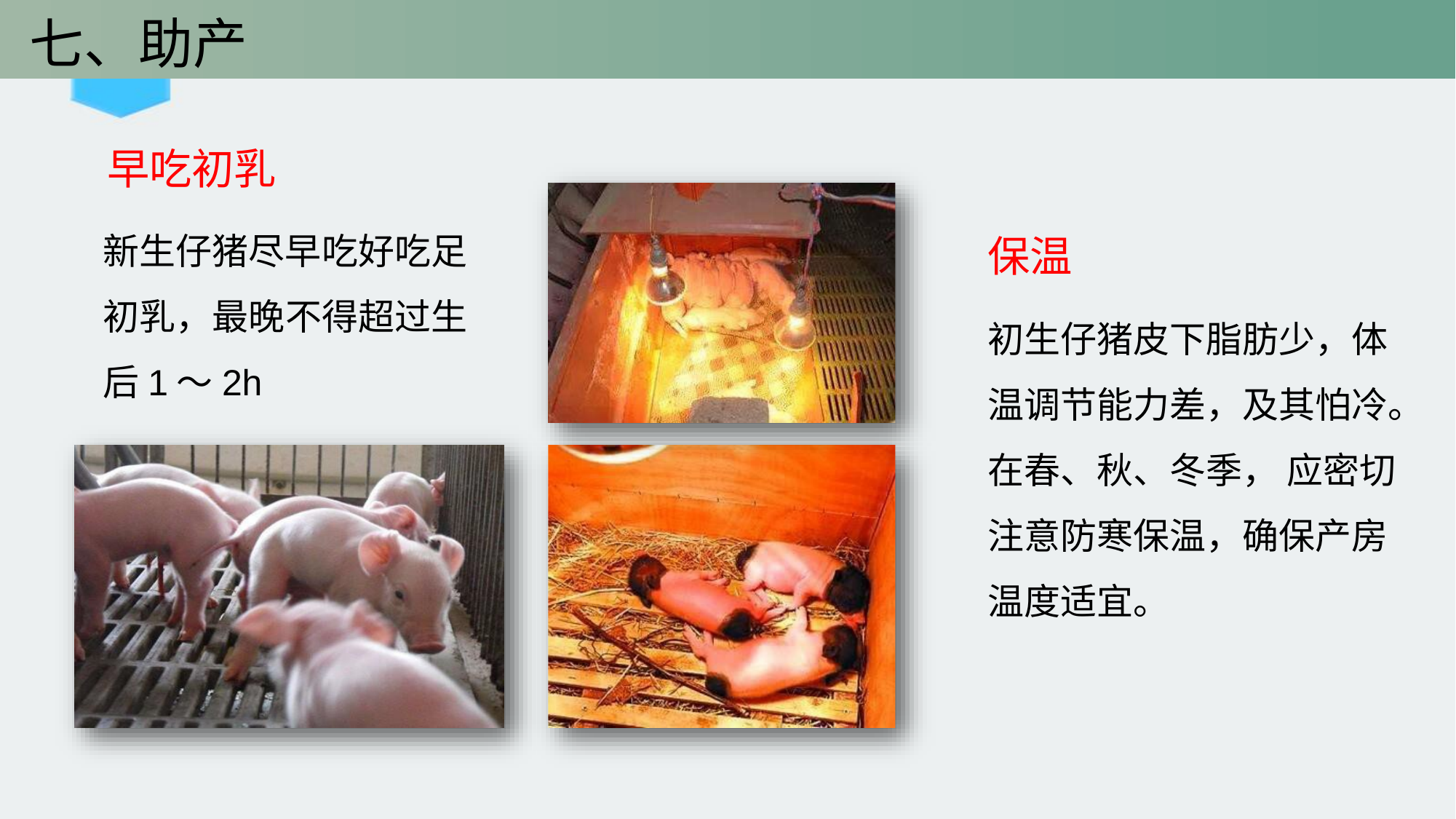

# 七、助产
早吃初乳
新生仔猪尽早吃好吃足 初乳，最晚不得超过生 后1～2h

保温
初生仔猪皮下脂肪少，体温调节能力差，及其怕冷。在春、秋、冬季， 应密切注意防寒保温，确保产房温度适宜。